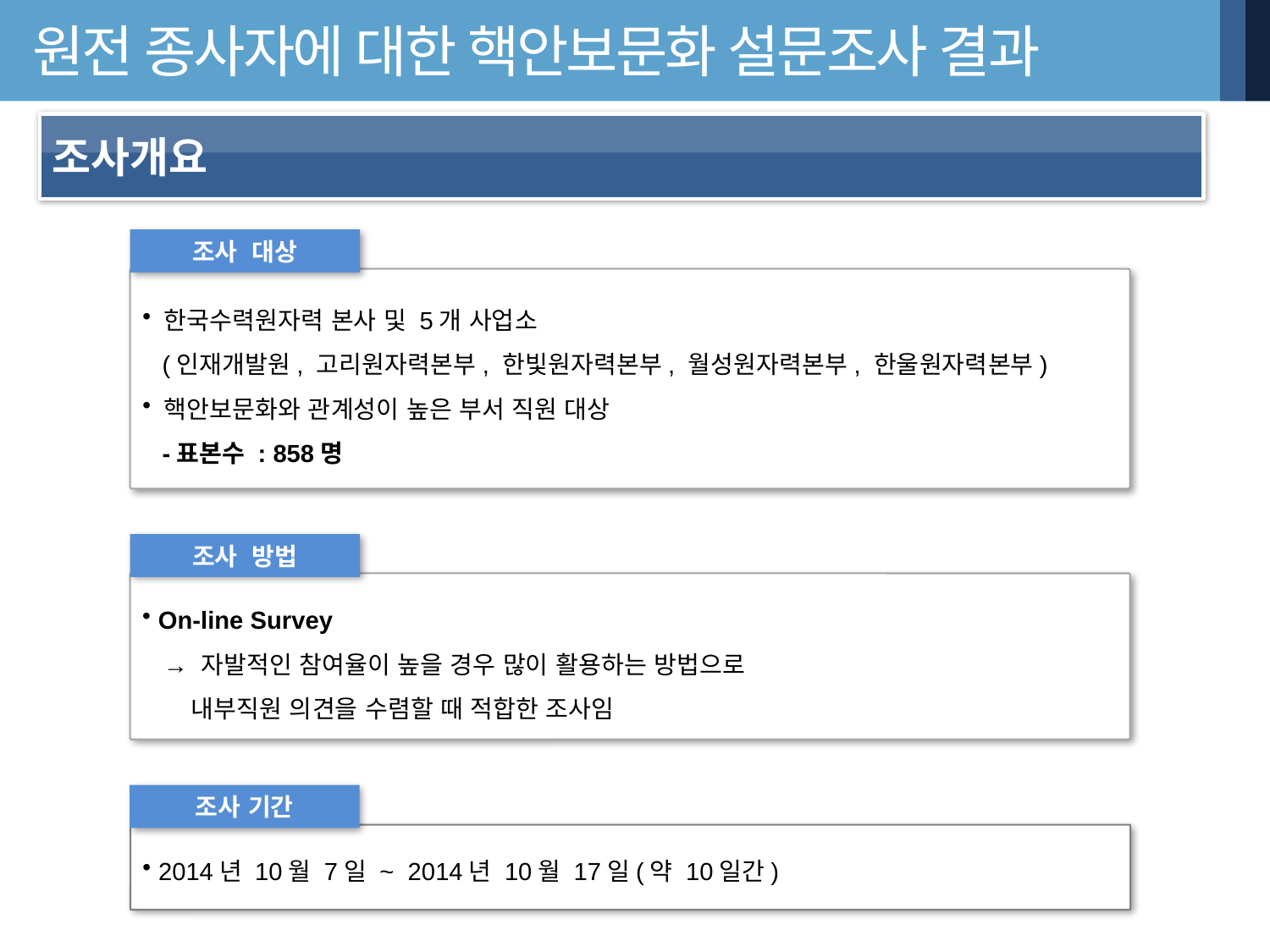

# 원전 종사자에 대한 핵안보문화 설문조사 결과
조사개요

조사  대상
 한국수력원자력 본사 및 5개 사업소
  (인재개발원, 고리원자력본부, 한빛원자력본부, 월성원자력본부, 한울원자력본부)
 핵안보문화와 관계성이 높은 부서 직원 대상
  -표본수 : 858명
조사  방법
 On-line Survey
   → 자발적인 참여율이 높을 경우 많이 활용하는 방법으로
       내부직원 의견을 수렴할 때 적합한 조사임
조사 기간
 2014년 10월 7일 ~  2014년 10월 17일(약 10일간)